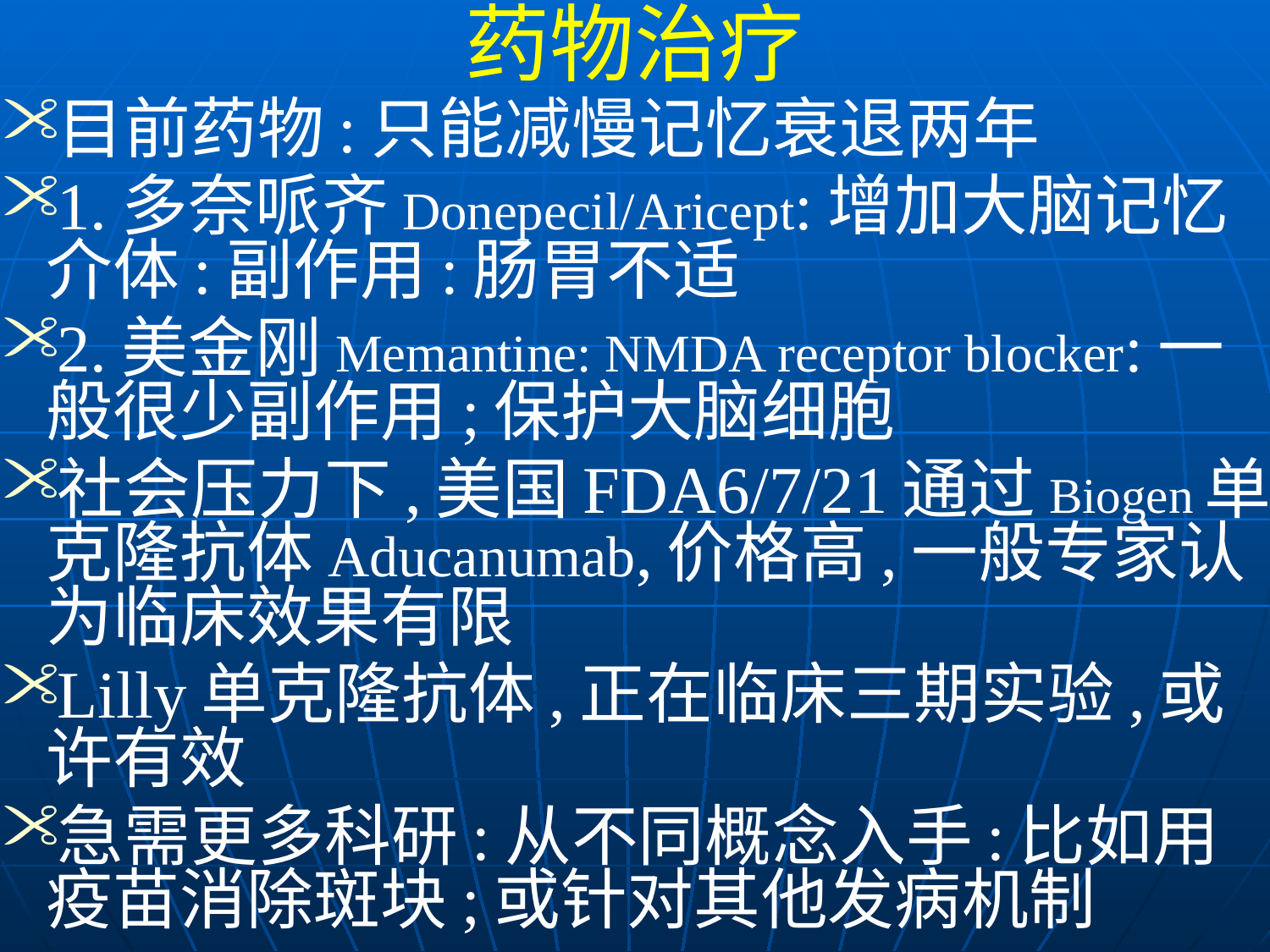

药物治疗
目前药物:只能减慢记忆衰退两年
1.多奈哌齐Donepecil/Aricept:增加大脑记忆介体:副作用:肠胃不适
2.美金刚Memantine: NMDA receptor blocker:一般很少副作用;保护大脑细胞
社会压力下,美国FDA6/7/21通过Biogen单克隆抗体Aducanumab,价格高,一般专家认为临床效果有限
Lilly单克隆抗体,正在临床三期实验,或许有效
急需更多科研:从不同概念入手:比如用疫苗消除斑块;或针对其他发病机制